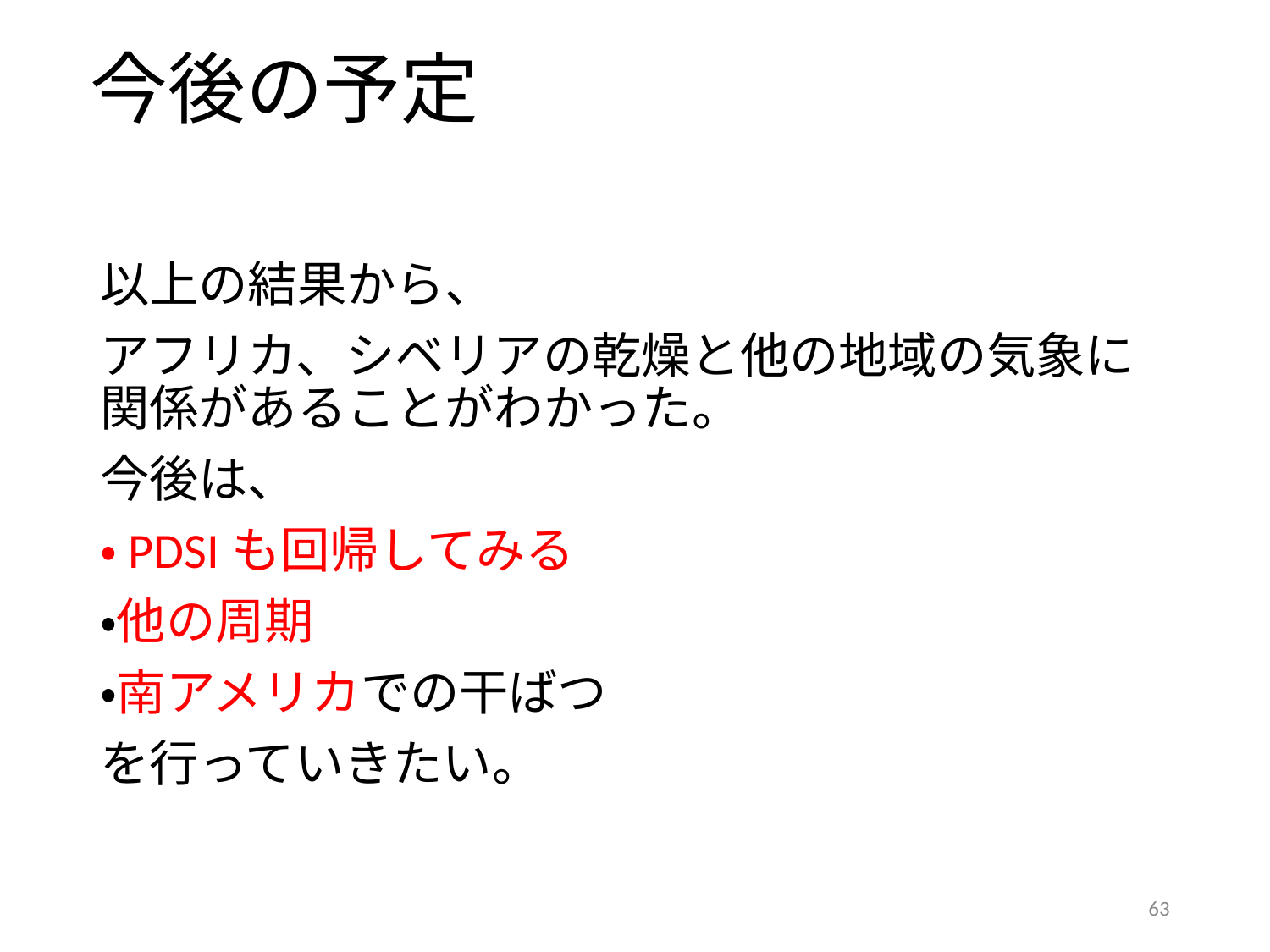

# 今後の予定
以上の結果から、
アフリカ、シベリアの乾燥と他の地域の気象に関係があることがわかった。
今後は、
・PDSIも回帰してみる
・他の周期
・南アメリカでの干ばつ
を行っていきたい。

63